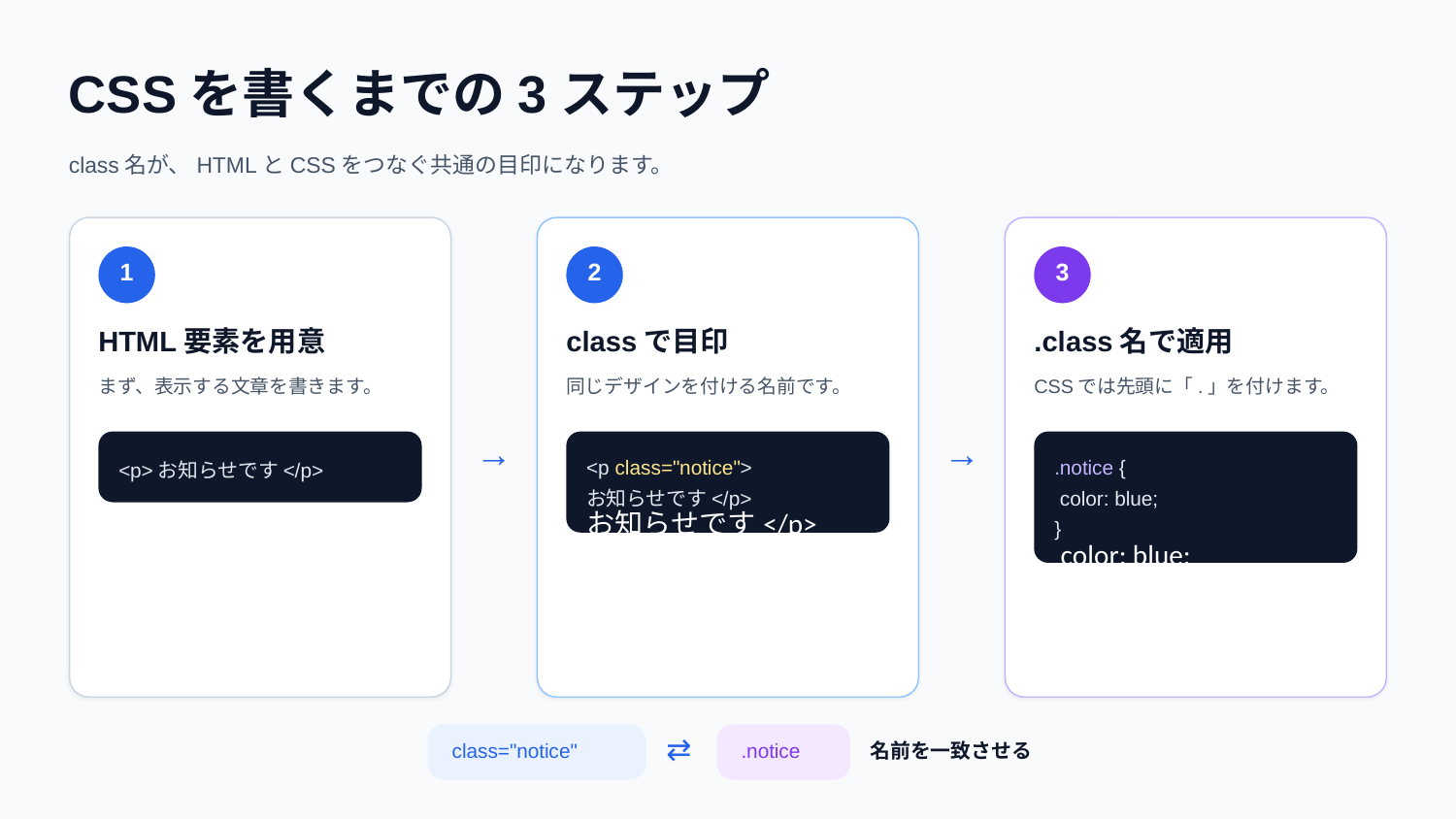

CSSを書くまでの3ステップ
class名が、HTMLとCSSをつなぐ共通の目印になります。

1
2
3
HTML要素を用意
classで目印
.class名で適用
まず、表示する文章を書きます。
同じデザインを付ける名前です。
CSSでは先頭に「.」を付けます。
→
→

<p class="notice">
お知らせです</p>
お知らせです</p>
.notice {
 color: blue;
}
 color: blue;
}
<p>お知らせです</p>

⇄
名前を一致させる
class="notice"
.notice